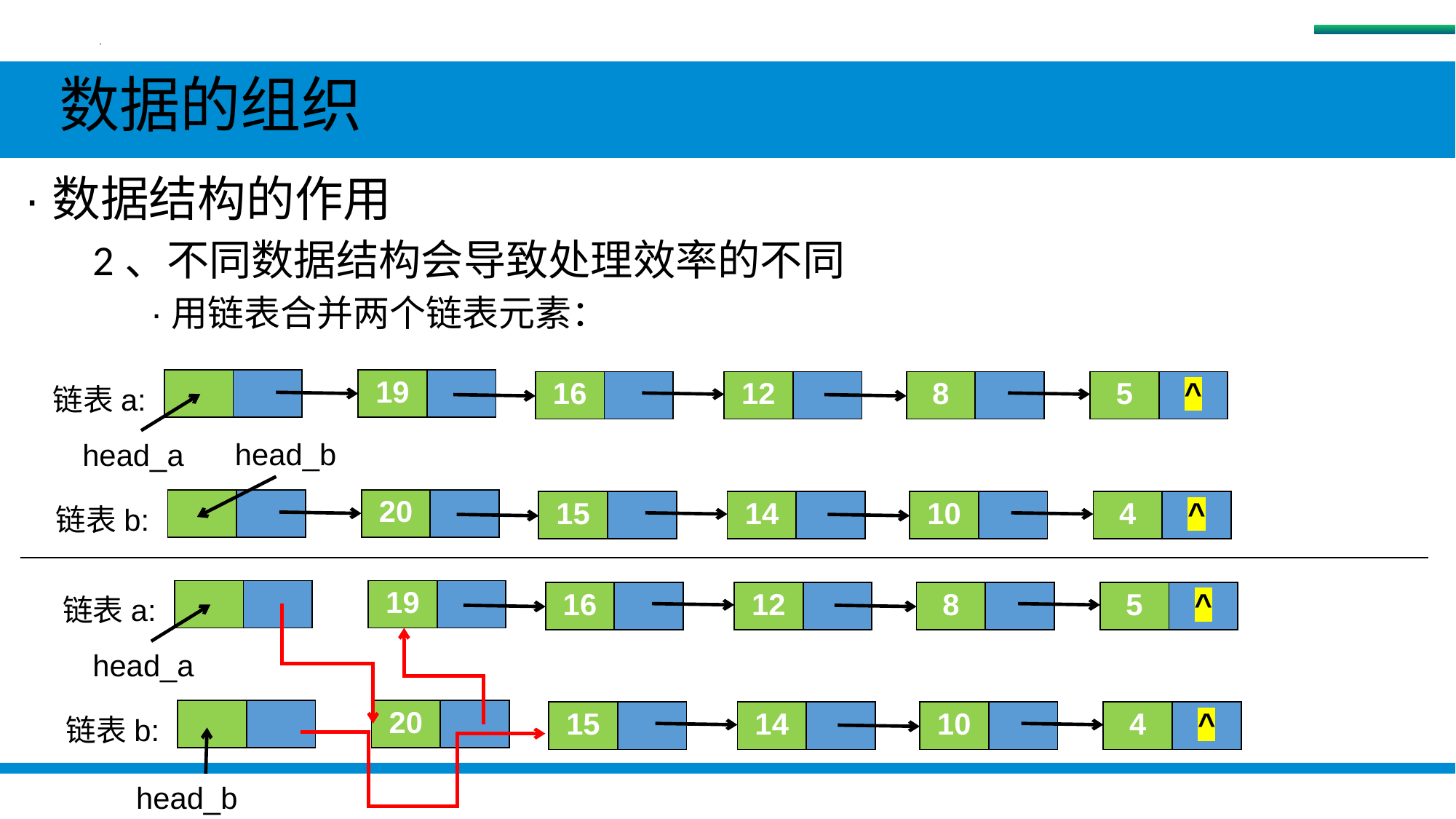

数据

  数据的组织
 ·数据结构的作用
2、不同数据结构会导致处理效率的不同
      ·用链表合并两个链表元素：
|  |  |
| --- | --- |
| 19 |  |
| --- | --- |
| 16 |  |
| --- | --- |
| 12 |  |
| --- | --- |
| 8 |  |
| --- | --- |
| 5 | ^ |
| --- | --- |
链表a:
head_b
head_a
|  |  |
| --- | --- |
| 20 |  |
| --- | --- |
| 15 |  |
| --- | --- |
| 14 |  |
| --- | --- |
| 10 |  |
| --- | --- |
| 4 | ^ |
| --- | --- |
链表b:
|  |  |
| --- | --- |
| 19 |  |
| --- | --- |
| 16 |  |
| --- | --- |
| 12 |  |
| --- | --- |
| 8 |  |
| --- | --- |
| 5 | ^ |
| --- | --- |
链表a:
head_a
|  |  |
| --- | --- |
| 20 |  |
| --- | --- |
| 15 |  |
| --- | --- |
| 14 |  |
| --- | --- |
| 10 |  |
| --- | --- |
| 4 | ^ |
| --- | --- |
链表b:
#
head_b